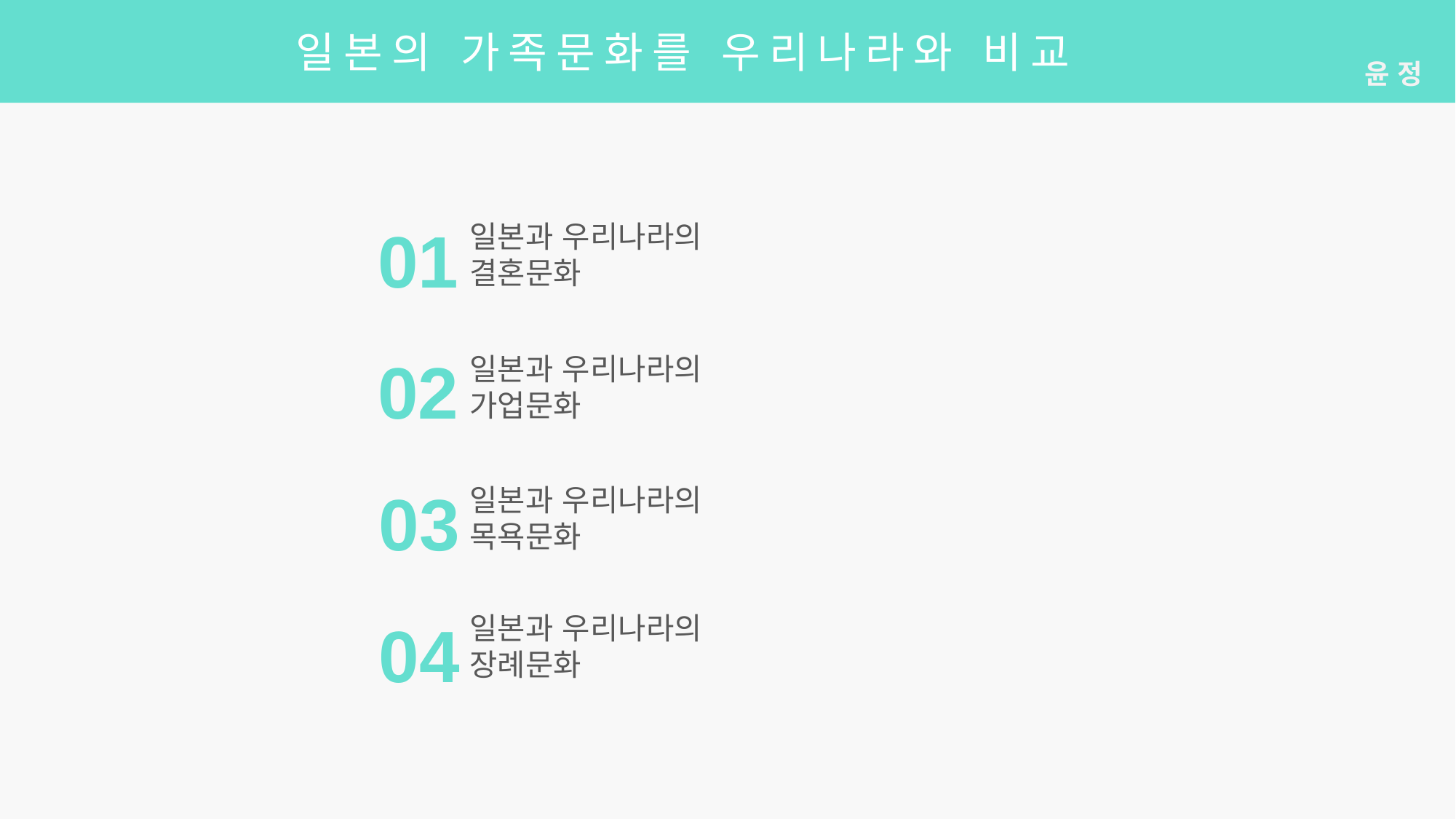

일본의 가족문화를 우리나라와 비교
윤 정
01
일본과 우리나라의 결혼문화
02
일본과 우리나라의 가업문화
03
일본과 우리나라의 목욕문화
04
일본과 우리나라의 장례문화